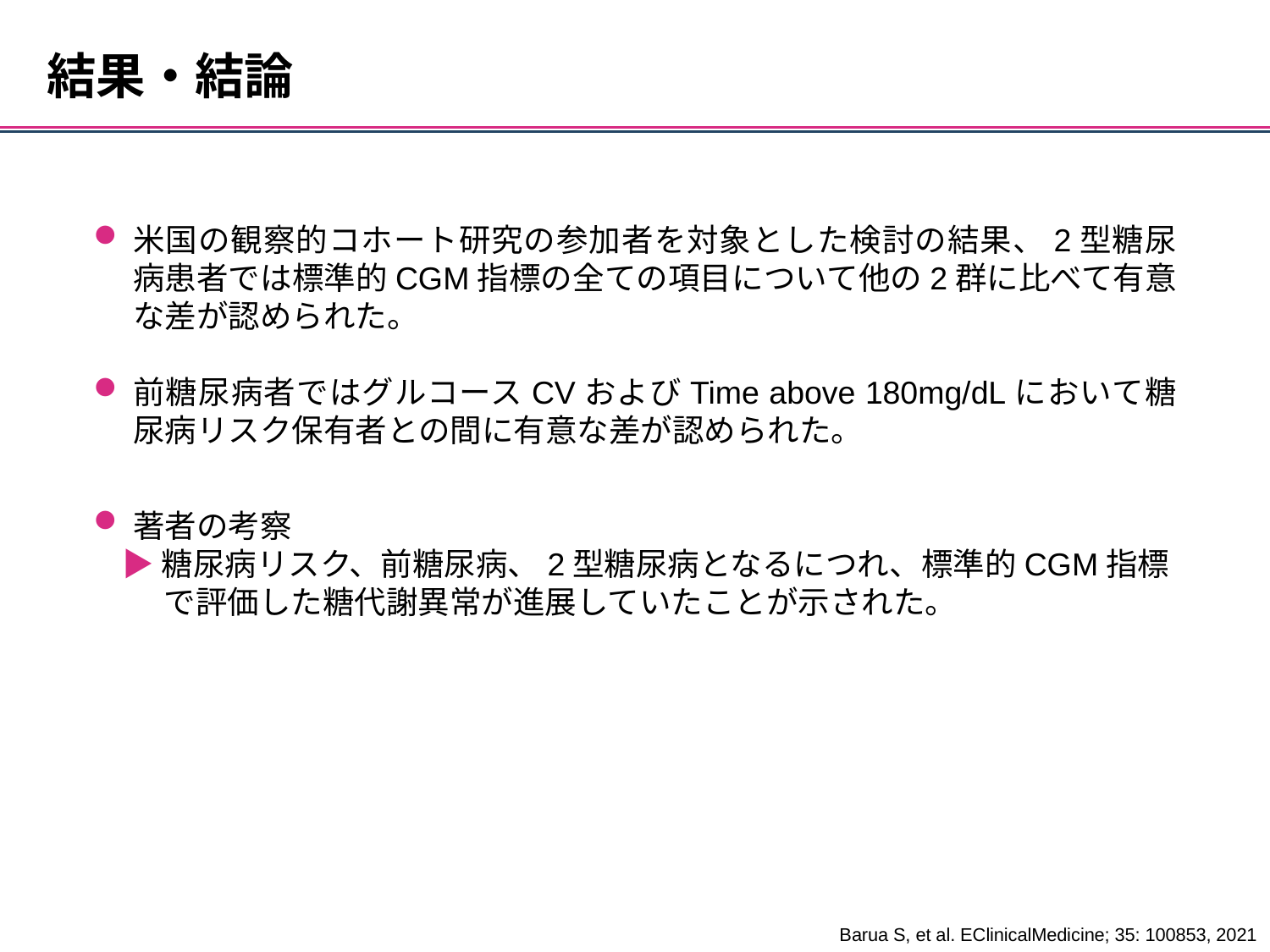

結果・結論
米国の観察的コホート研究の参加者を対象とした検討の結果、2型糖尿病患者では標準的CGM指標の全ての項目について他の2群に比べて有意な差が認められた。

前糖尿病者ではグルコースCVおよびTime above 180mg/dLにおいて糖尿病リスク保有者との間に有意な差が認められた。

著者の考察
    ▶糖尿病リスク、前糖尿病、2型糖尿病となるにつれ、標準的CGM指標
　　 で評価した糖代謝異常が進展していたことが示された。
Barua S, et al. EClinicalMedicine; 35: 100853, 2021